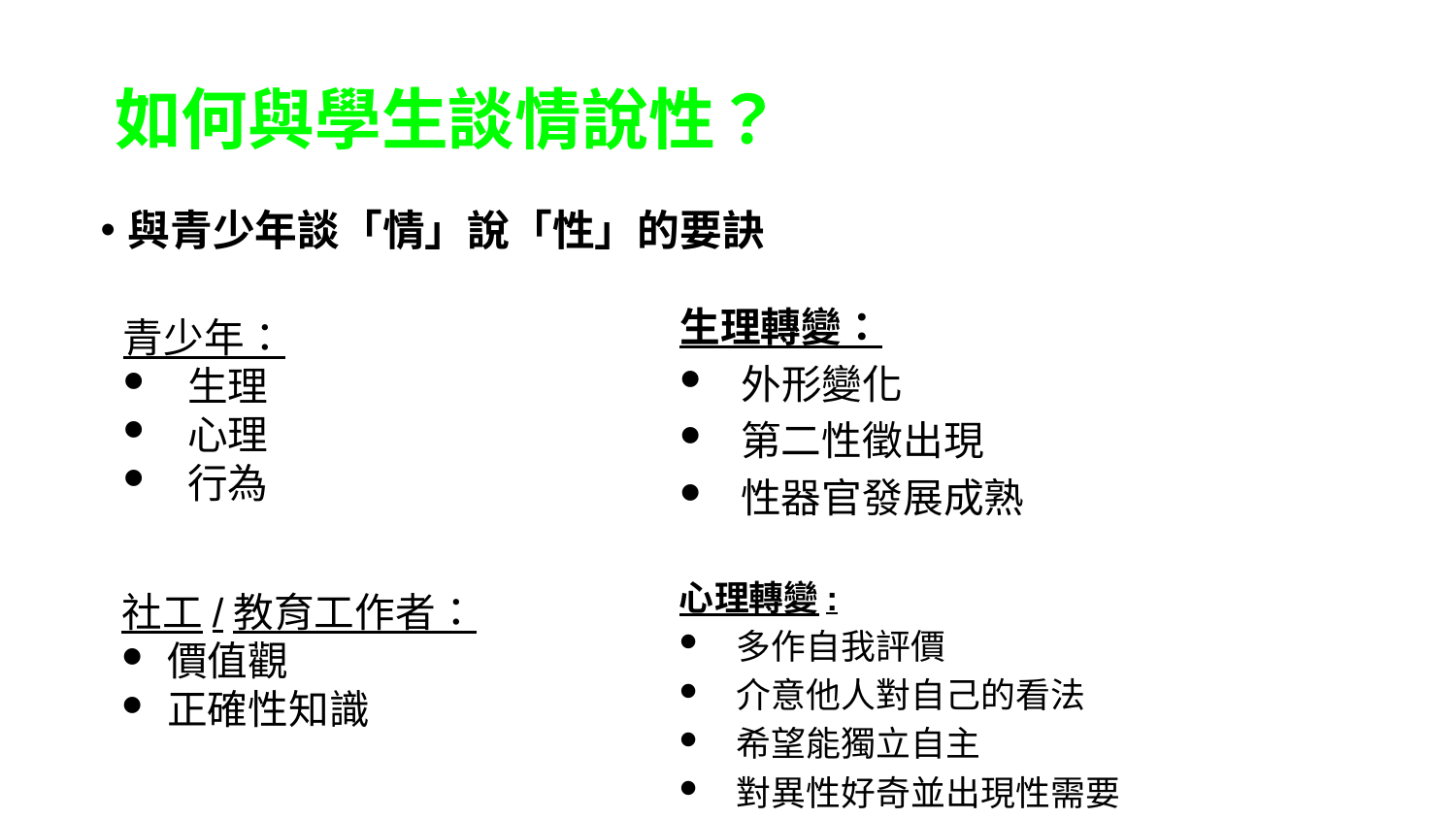

# 如何與學生談情說性？
與青少年談「情」說「性」的要訣

生理轉變：
外形變化
第二性徵出現
性器官發展成熟
青少年：
 生理
 心理
 行為
心理轉變:
多作自我評價
介意他人對自己的看法
希望能獨立自主
對異性好奇並出現性需要

社工/教育工作者：
價值觀
正確性知識